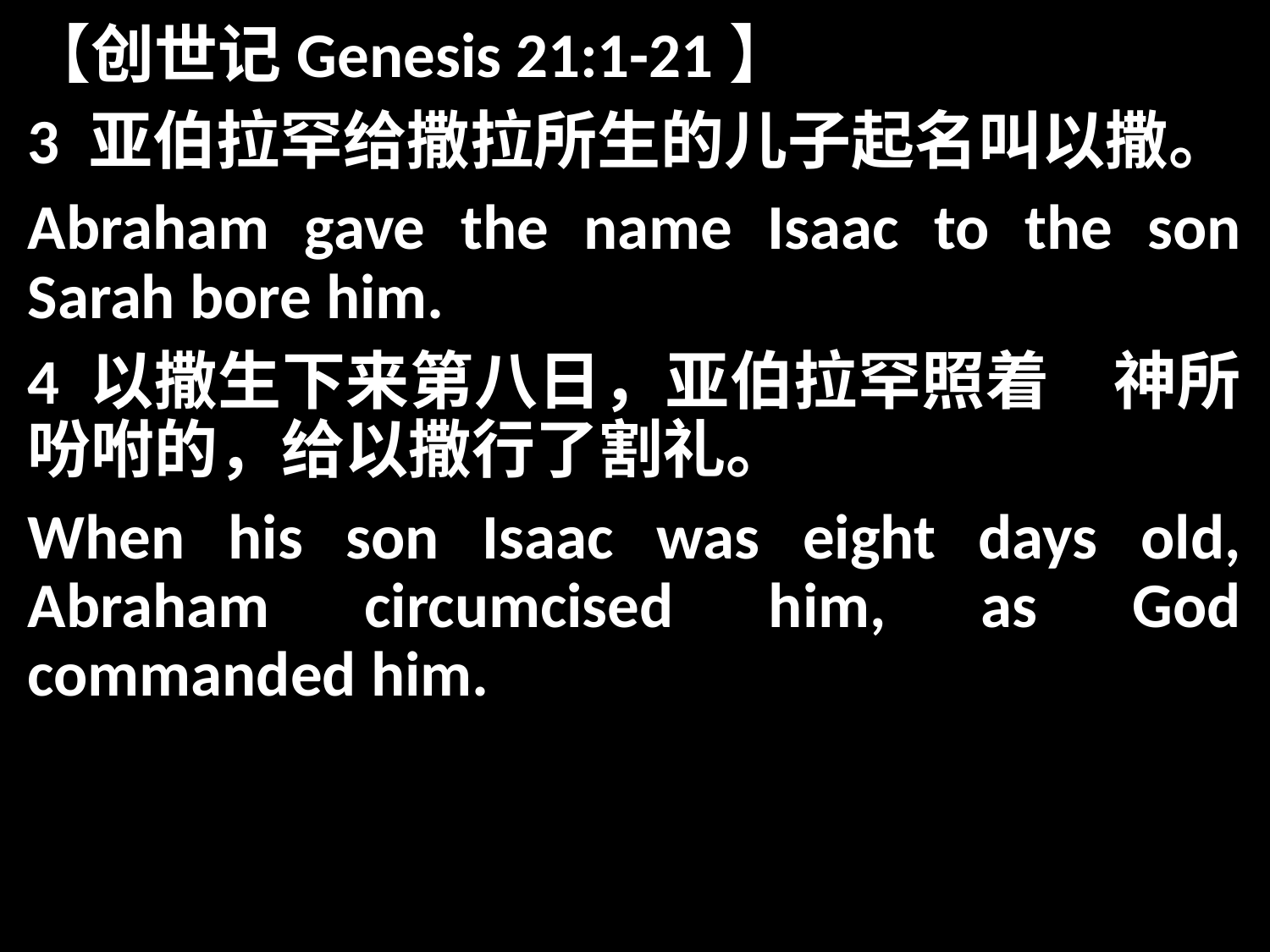

【创世记Genesis 21:1-21】
3 亚伯拉罕给撒拉所生的儿子起名叫以撒。
Abraham gave the name Isaac to the son Sarah bore him.
4 以撒生下来第八日，亚伯拉罕照着　神所吩咐的，给以撒行了割礼。
When his son Isaac was eight days old, Abraham circumcised him, as God commanded him.